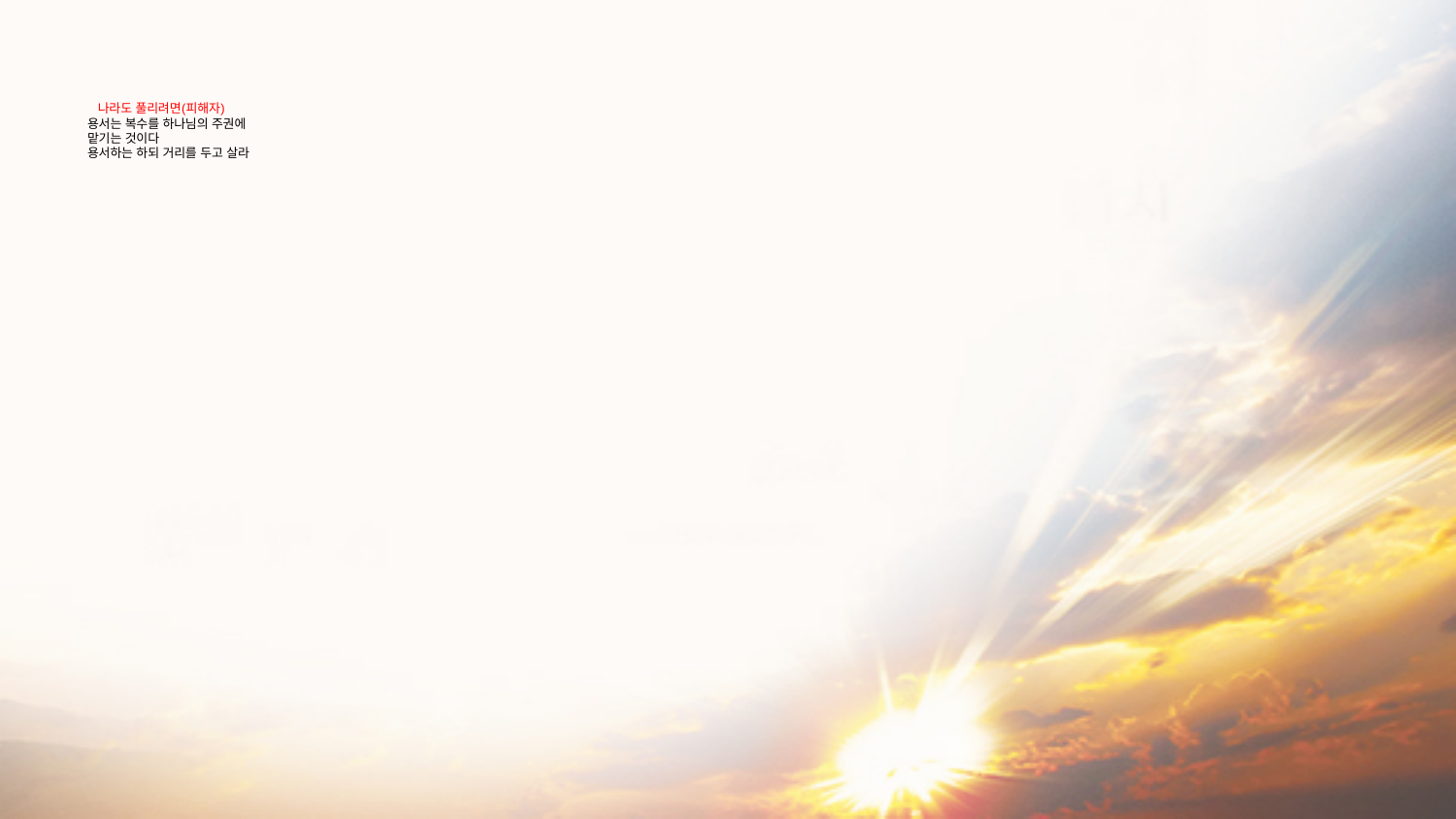

# 나라도 풀리려면(피해자) 용서는 복수를 하나님의 주권에 맡기는 것이다 용서하는 하되 거리를 두고 살라